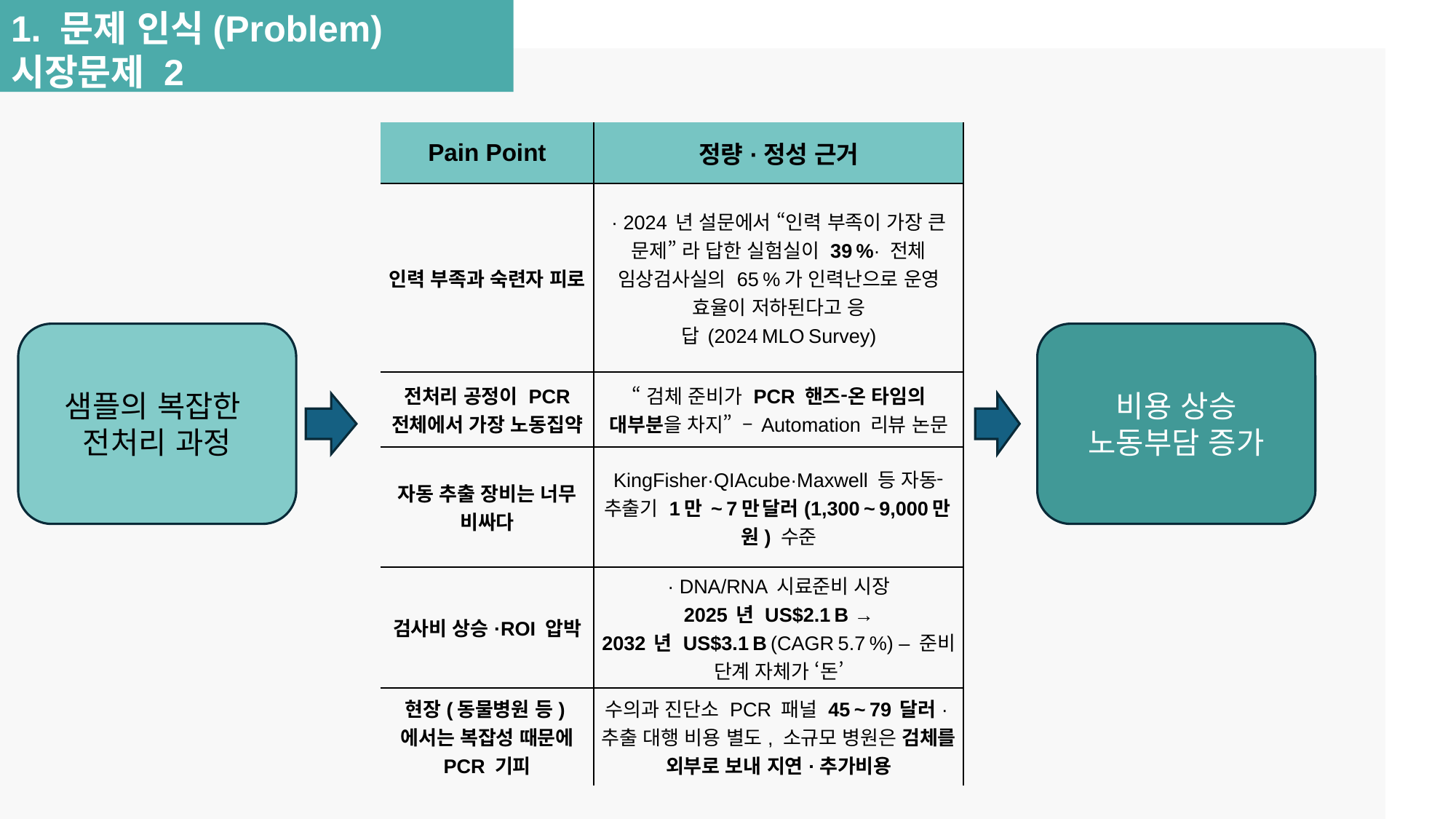

1. 문제 인식(Problem)
시장문제 2

| Pain Point | 정량·정성 근거 |
| --- | --- |
| 인력 부족과 숙련자 피로 | · 2024 년 설문에서 “인력 부족이 가장 큰 문제” 라 답한 실험실이 39 %· 전체 임상검사실의 65 %가 인력난으로 운영 효율이 저하된다고 응답 (2024 MLO Survey) |
| 전처리 공정이 PCR 전체에서 가장 노동집약 | “검체 준비가 PCR 핸즈‑온 타임의 대부분을 차지” – Automation 리뷰 논문 |
| 자동 추출 장비는 너무 비싸다 | KingFisher·QIAcube·Maxwell 등 자동‑추출기 1만 ~ 7만 달러(1,300 ~ 9,000만 원) 수준 |
| 검사비 상승·ROI 압박 | · DNA/RNA 시료준비 시장 2025 년 US$2.1 B → 2032 년 US$3.1 B (CAGR 5.7 %) – 준비 단계 자체가 ‘돈’ |
| 현장(동물병원 등)에서는 복잡성 때문에 PCR 기피 | 수의과 진단소 PCR 패널 45 ~ 79 달러·추출 대행 비용 별도, 소규모 병원은 검체를 외부로 보내 지연·추가비용 |
샘플의 복잡한
전처리 과정
비용 상승
노동부담 증가